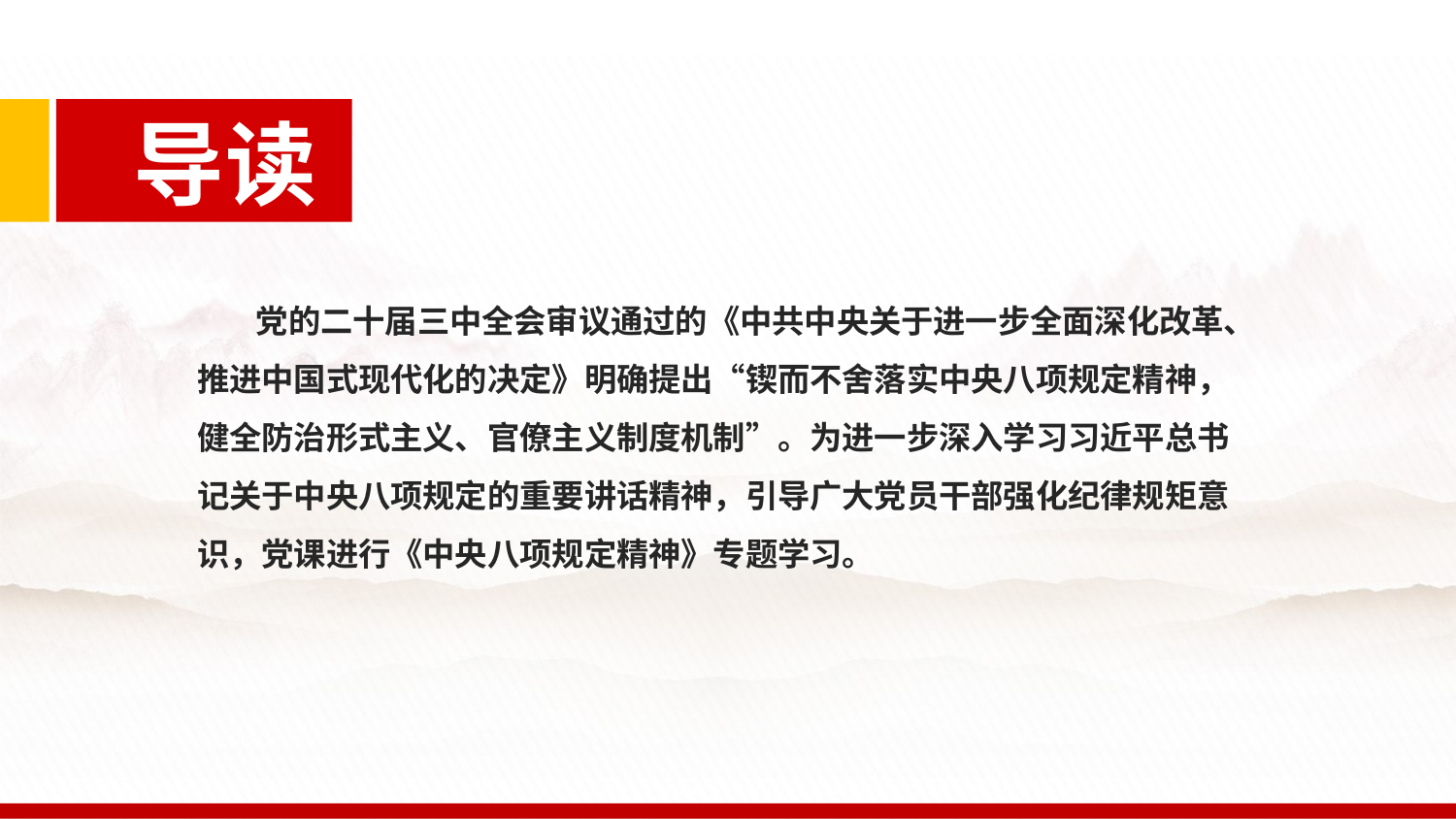

导读
       党的二十届三中全会审议通过的《中共中央关于进一步全面深化改革、推进中国式现代化的决定》明确提出“锲而不舍落实中央八项规定精神，健全防治形式主义、官僚主义制度机制”。为进一步深入学习习近平总书记关于中央八项规定的重要讲话精神，引导广大党员干部强化纪律规矩意识，党课进行《中央八项规定精神》专题学习。